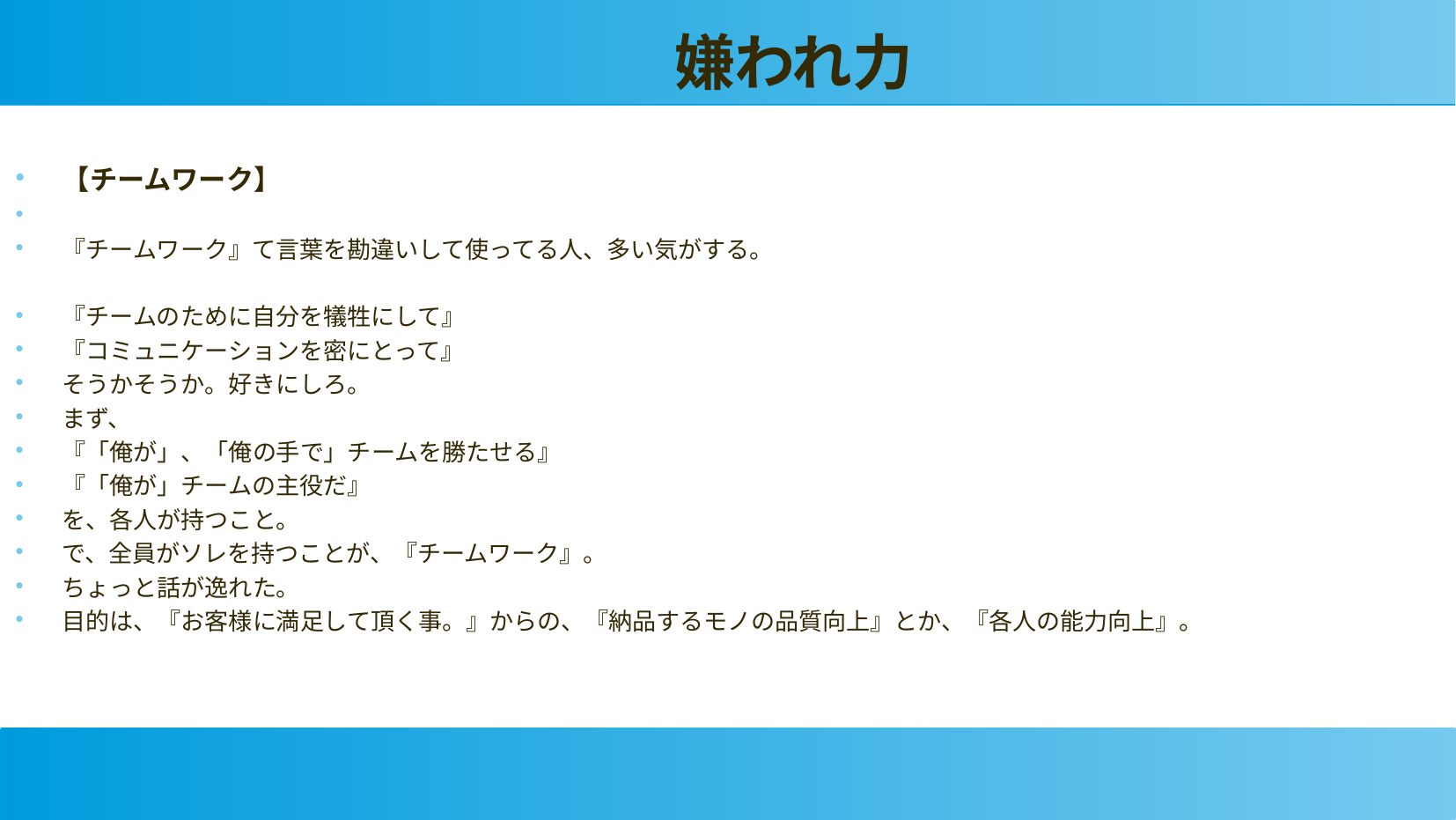

嫌われ力

【チームワーク】

『チームワーク』て言葉を勘違いして使ってる人、多い気がする。

『チームのために自分を犠牲にして』
『コミュニケーションを密にとって』
そうかそうか。好きにしろ。
まず、
『「俺が」、「俺の手で」チームを勝たせる』
『「俺が」チームの主役だ』
を、各人が持つこと。
で、全員がソレを持つことが、『チームワーク』。
ちょっと話が逸れた。
目的は、『お客様に満足して頂く事。』からの、『納品するモノの品質向上』とか、『各人の能力向上』。